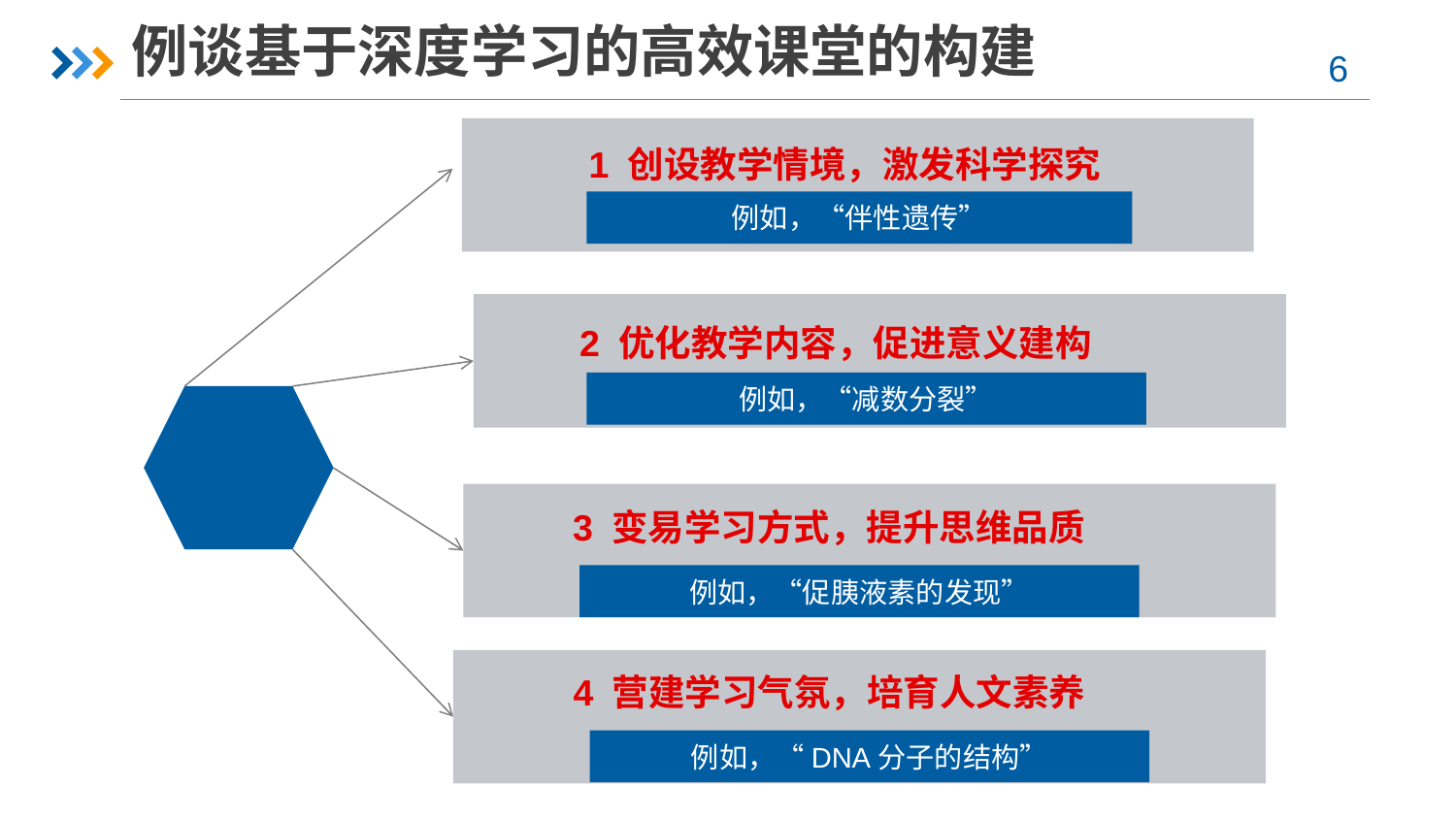

例谈基于深度学习的高效课堂的构建

1 创设教学情境，激发科学探究
例如，“伴性遗传”

        2 优化教学内容，促进意义建构
例如，“减数分裂”

   3 变易学习方式，提升思维品质
例如，“促胰液素的发现”

    4 营建学习气氛，培育人文素养
例如，“DNA分子的结构”